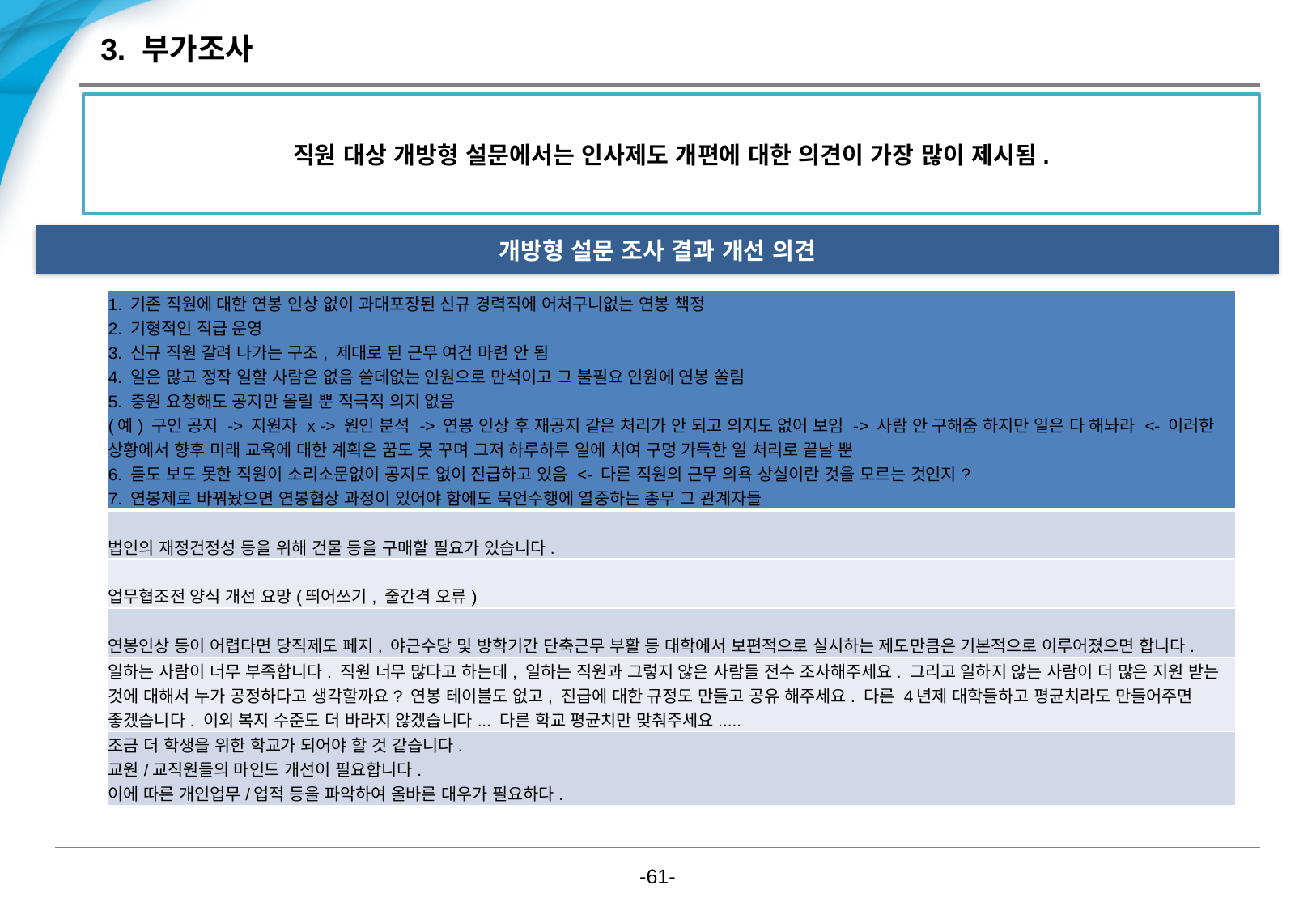

# 3. 부가조사

직원 대상 개방형 설문에서는 인사제도 개편에 대한 의견이 가장 많이 제시됨.
개방형 설문 조사 결과 개선 의견
| 1. 기존 직원에 대한 연봉 인상 없이 과대포장된 신규 경력직에 어처구니없는 연봉 책정 2. 기형적인 직급 운영 3. 신규 직원 갈려 나가는 구조, 제대로 된 근무 여건 마련 안 됨 4. 일은 많고 정작 일할 사람은 없음 쓸데없는 인원으로 만석이고 그 불필요 인원에 연봉 쏠림 5. 충원 요청해도 공지만 올릴 뿐 적극적 의지 없음 (예) 구인 공지 -> 지원자 x -> 원인 분석 -> 연봉 인상 후 재공지 같은 처리가 안 되고 의지도 없어 보임 -> 사람 안 구해줌 하지만 일은 다 해놔라 <- 이러한 상황에서 향후 미래 교육에 대한 계획은 꿈도 못 꾸며 그저 하루하루 일에 치여 구멍 가득한 일 처리로 끝날 뿐 6. 듣도 보도 못한 직원이 소리소문없이 공지도 없이 진급하고 있음 <- 다른 직원의 근무 의욕 상실이란 것을 모르는 것인지? 7. 연봉제로 바꿔놨으면 연봉협상 과정이 있어야 함에도 묵언수행에 열중하는 총무 그 관계자들 |
| --- |
| 법인의 재정건정성 등을 위해 건물 등을 구매할 필요가 있습니다. |
| 업무협조전 양식 개선 요망(띄어쓰기, 줄간격 오류) |
| 연봉인상 등이 어렵다면 당직제도 페지, 야근수당 및 방학기간 단축근무 부활 등 대학에서 보편적으로 실시하는 제도만큼은 기본적으로 이루어졌으면 합니다. |
| 일하는 사람이 너무 부족합니다. 직원 너무 많다고 하는데, 일하는 직원과 그렇지 않은 사람들 전수 조사해주세요. 그리고 일하지 않는 사람이 더 많은 지원 받는 것에 대해서 누가 공정하다고 생각할까요? 연봉 테이블도 없고, 진급에 대한 규정도 만들고 공유 해주세요. 다른 4년제 대학들하고 평균치라도 만들어주면 좋겠습니다. 이외 복지 수준도 더 바라지 않겠습니다... 다른 학교 평균치만 맞춰주세요..... |
| 조금 더 학생을 위한 학교가 되어야 할 것 같습니다. 교원/교직원들의 마인드 개선이 필요합니다. 이에 따른 개인업무/업적 등을 파악하여 올바른 대우가 필요하다. |
-61-